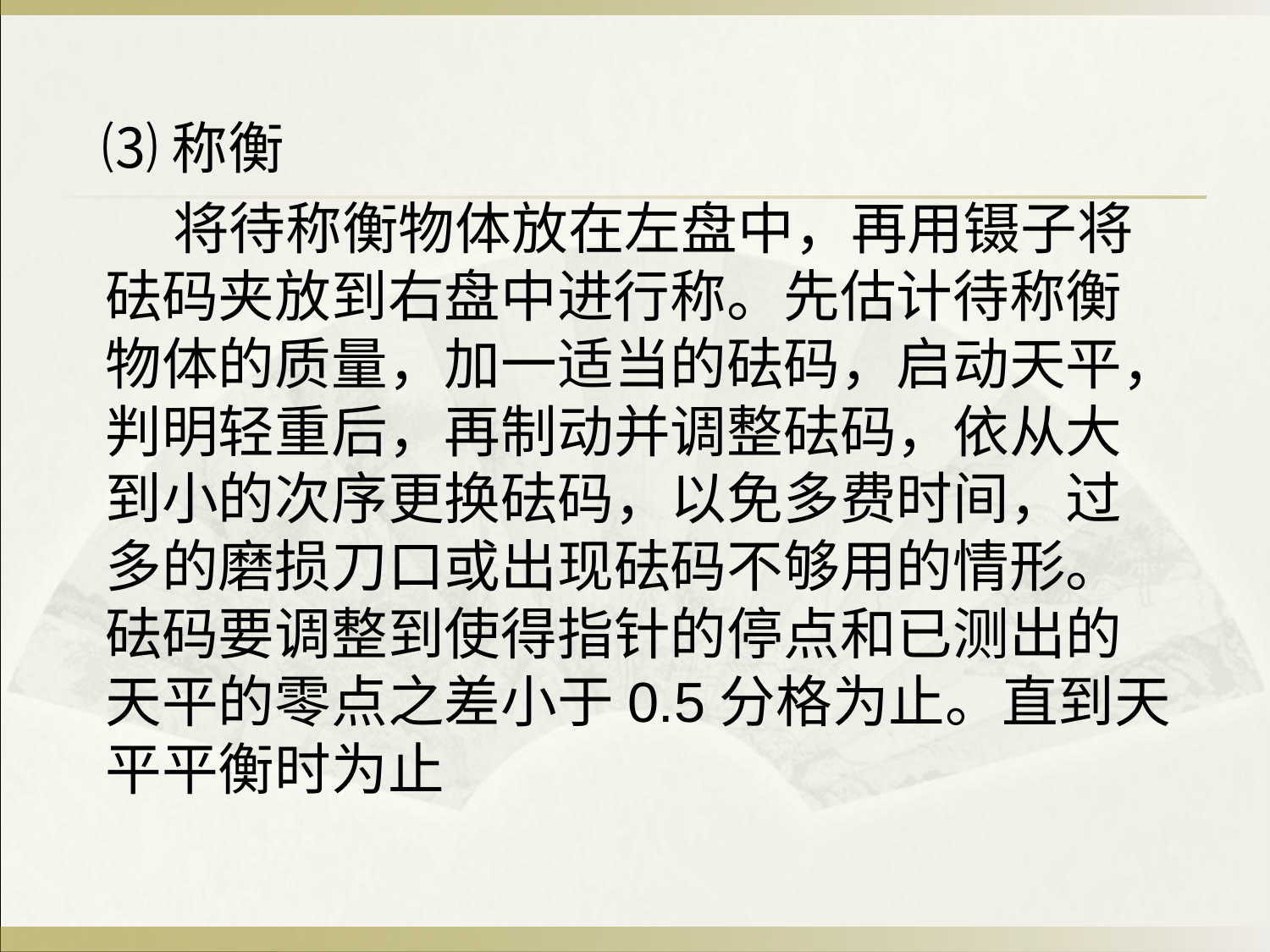

⑶称衡
        将待称衡物体放在左盘中，再用镊子将砝码夹放到右盘中进行称。先估计待称衡物体的质量，加一适当的砝码，启动天平，判明轻重后，再制动并调整砝码，依从大到小的次序更换砝码，以免多费时间，过多的磨损刀口或出现砝码不够用的情形。砝码要调整到使得指针的停点和已测出的天平的零点之差小于0.5分格为止。直到天平平衡时为止